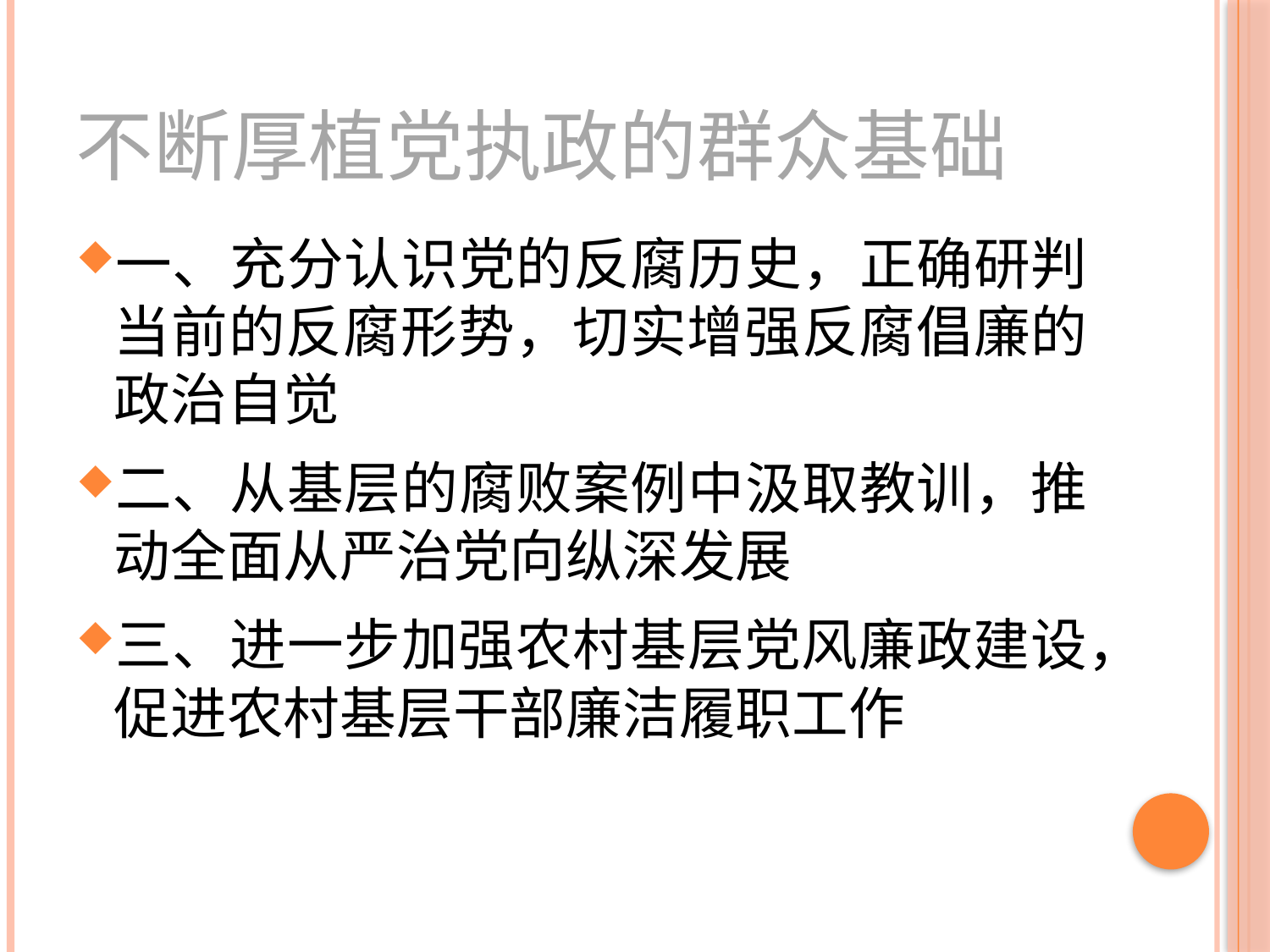

# 不断厚植党执政的群众基础
一、充分认识党的反腐历史，正确研判当前的反腐形势，切实增强反腐倡廉的政治自觉
二、从基层的腐败案例中汲取教训，推动全面从严治党向纵深发展
三、进一步加强农村基层党风廉政建设，促进农村基层干部廉洁履职工作